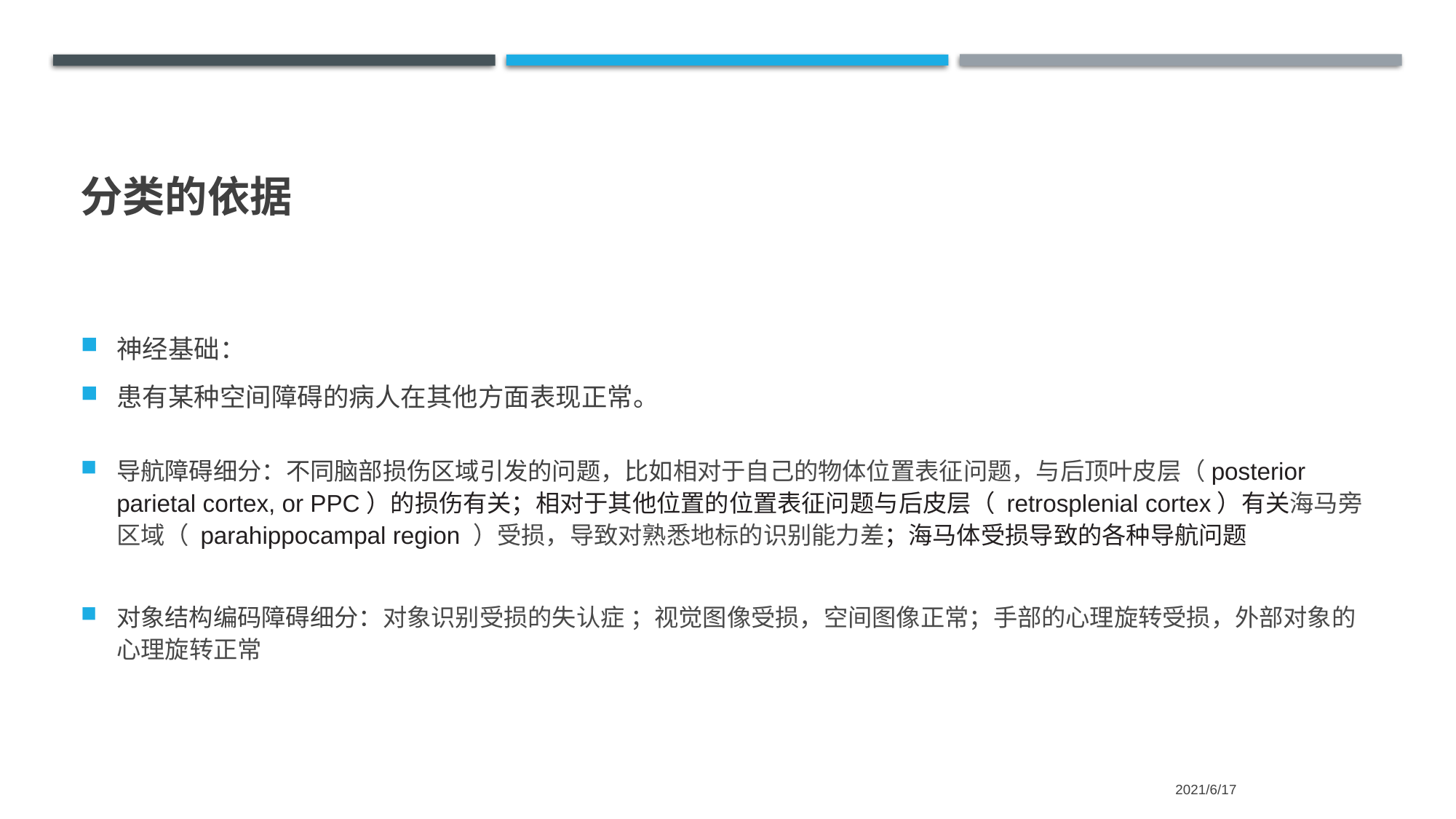

# 分类的依据
神经基础：
患有某种空间障碍的病人在其他方面表现正常。

导航障碍细分：不同脑部损伤区域引发的问题，比如相对于自己的物体位置表征问题，与后顶叶皮层（posterior parietal cortex, or PPC）的损伤有关；相对于其他位置的位置表征问题与后皮层（ retrosplenial cortex）有关海马旁区域（ parahippocampal region ）受损，导致对熟悉地标的识别能力差；海马体受损导致的各种导航问题

对象结构编码障碍细分：对象识别受损的失认症 ；视觉图像受损，空间图像正常；手部的心理旋转受损，外部对象的心理旋转正常
2021/6/17